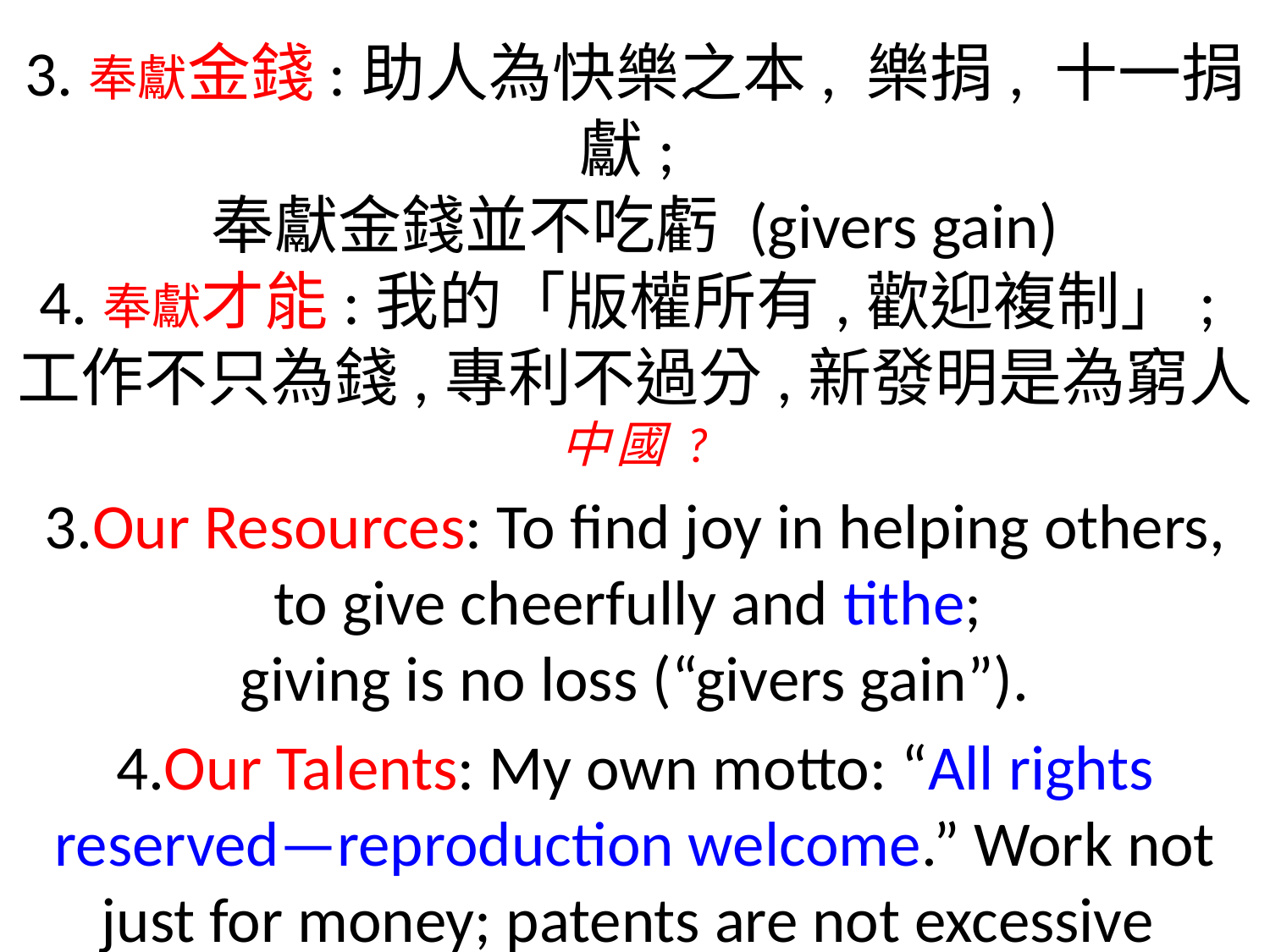

3.奉獻金錢:助人為快樂之本, 樂捐, 十一捐獻;
奉獻金錢並不吃虧 (givers gain)
4.奉獻才能:我的「版權所有,歡迎複制」;工作不只為錢,專利不過分,新發明是為窮人中 國 ?
3.Our Resources: To find joy in helping others, to give cheerfully and tithe;
giving is no loss (“givers gain”).
4.Our Talents: My own motto: “All rights reserved—reproduction welcome.” Work not just for money; patents are not excessive
if new inventions serve the poor. China?